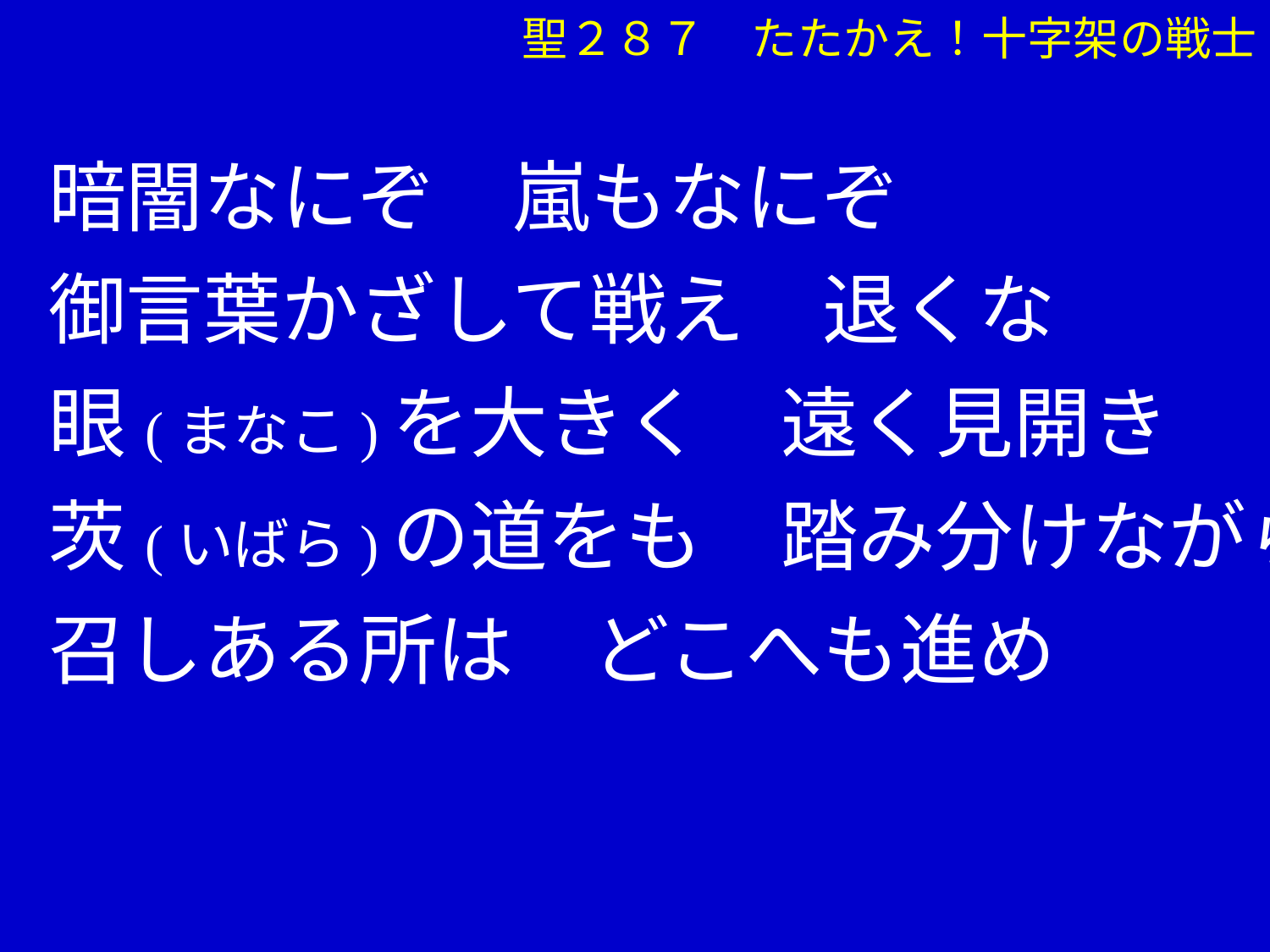

聖２８７　たたかえ！十字架の戦士
　 暗闇なにぞ　嵐もなにぞ
　 御言葉かざして戦え　退くな
　 眼(まなこ)を大きく　遠く見開き
　 茨(いばら)の道をも　踏み分けながら
　 召しある所は　どこへも進め